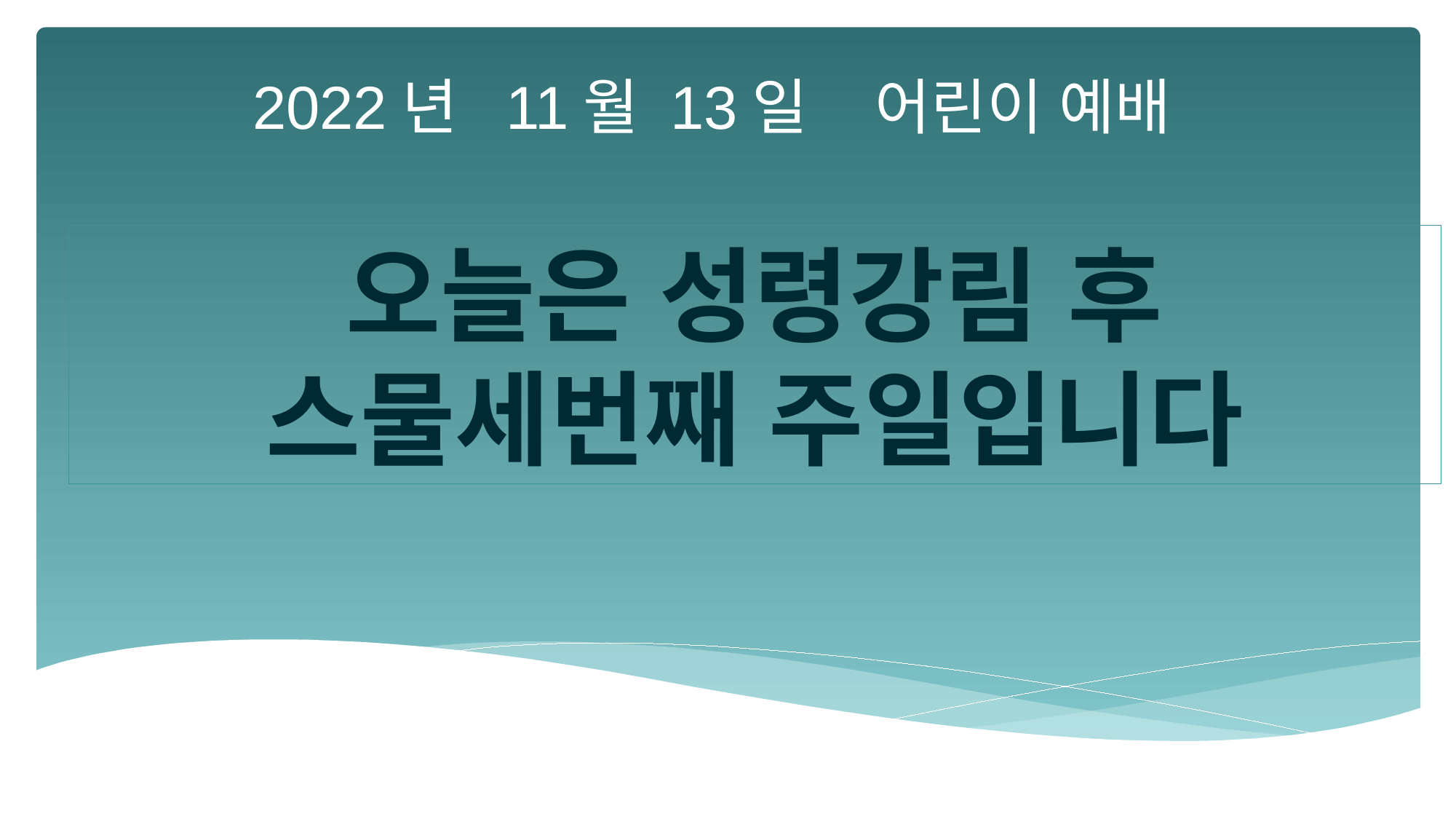

2022년  11월 13일    어린이 예배
오늘은 성령강림 후
스물세번째 주일입니다